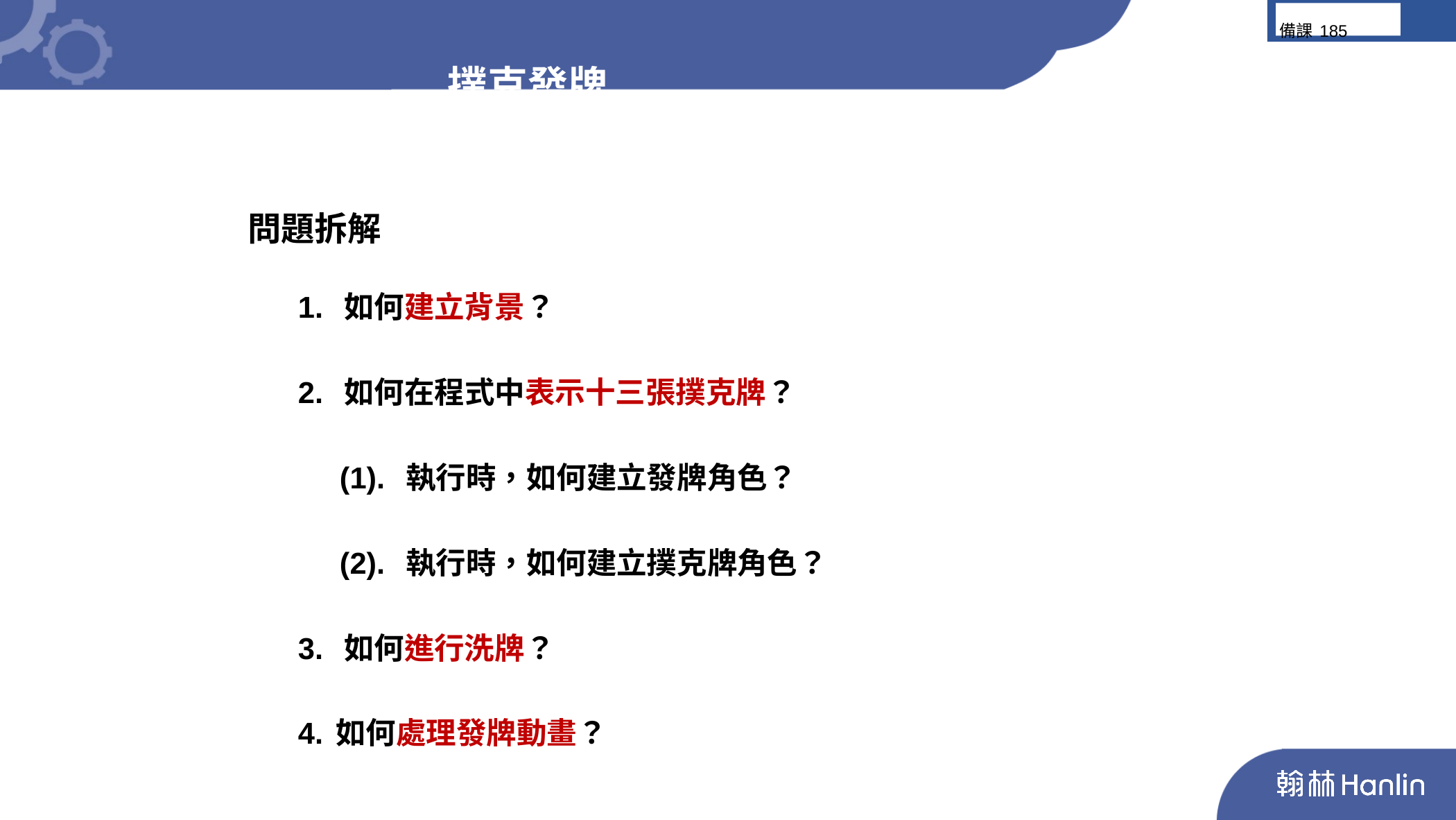

備課185

撲克發牌
問題拆解

1. 如何建立背景？
2. 如何在程式中表示十三張撲克牌？
     (1). 執行時，如何建立發牌角色？
     (2). 執行時，如何建立撲克牌角色？
3. 如何進行洗牌？
4.如何處理發牌動畫？